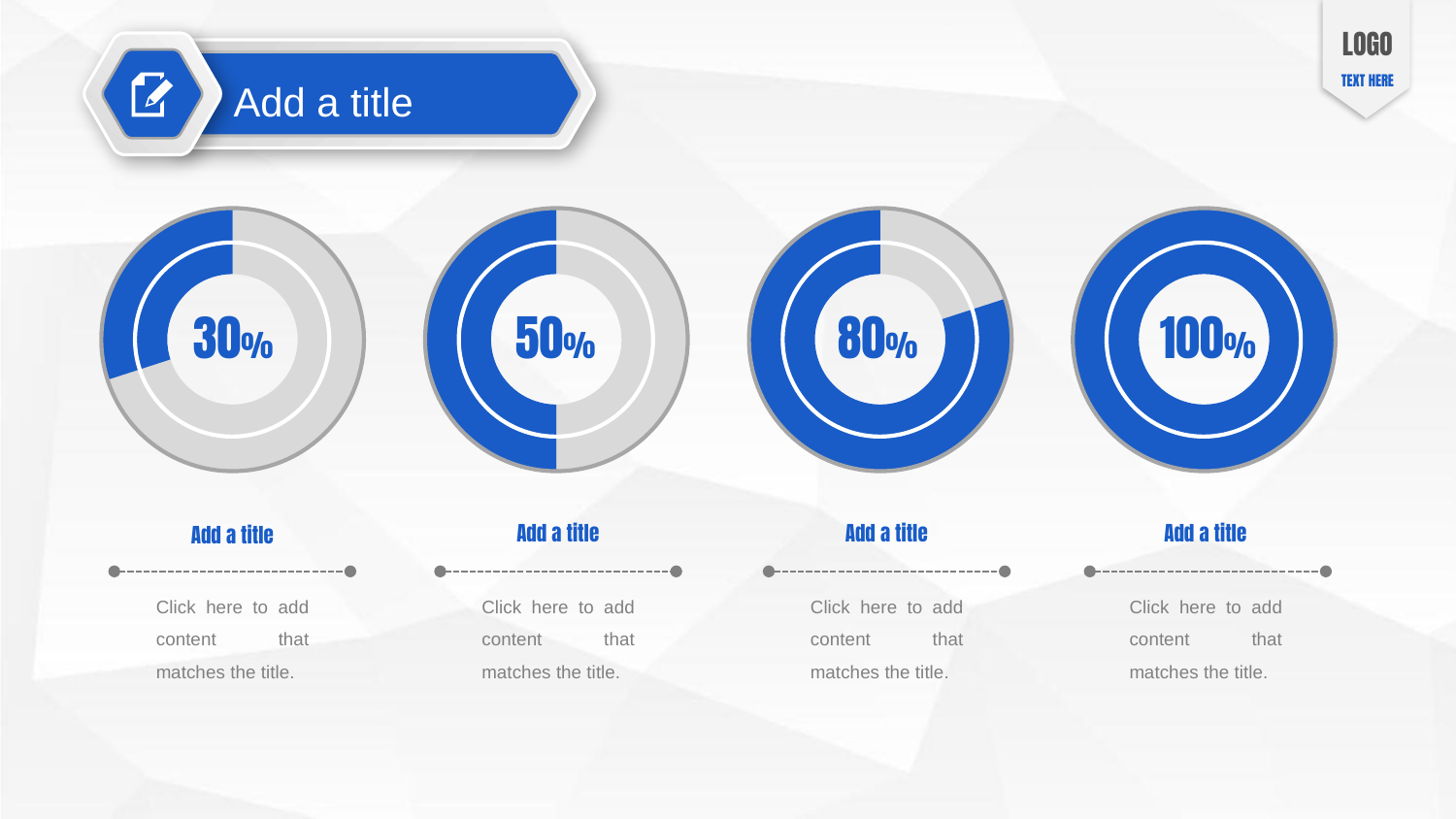

LOGO
TEXT HERE

Add a title

### Chart

| Category | 列1 |
|---|---|
| 第一季度 | 70.0 |
| 第二季度 | 30.0 |

### Chart

| Category | 列1 |
|---|---|
| 第一季度 | 50.0 |
| 第二季度 | 50.0 |

### Chart

| Category | 列1 |
|---|---|
| 第一季度 | 20.0 |
| 第二季度 | 80.0 |

### Chart

| Category | 列1 |
|---|---|
| 第一季度 | 0.0 |
| 第二季度 | 100.0 |
30%
50%
80%
100%
Add a title
Add a title
Add a title
Add a title
Click here to add content that matches the title.
Click here to add content that matches the title.
Click here to add content that matches the title.
Click here to add content that matches the title.